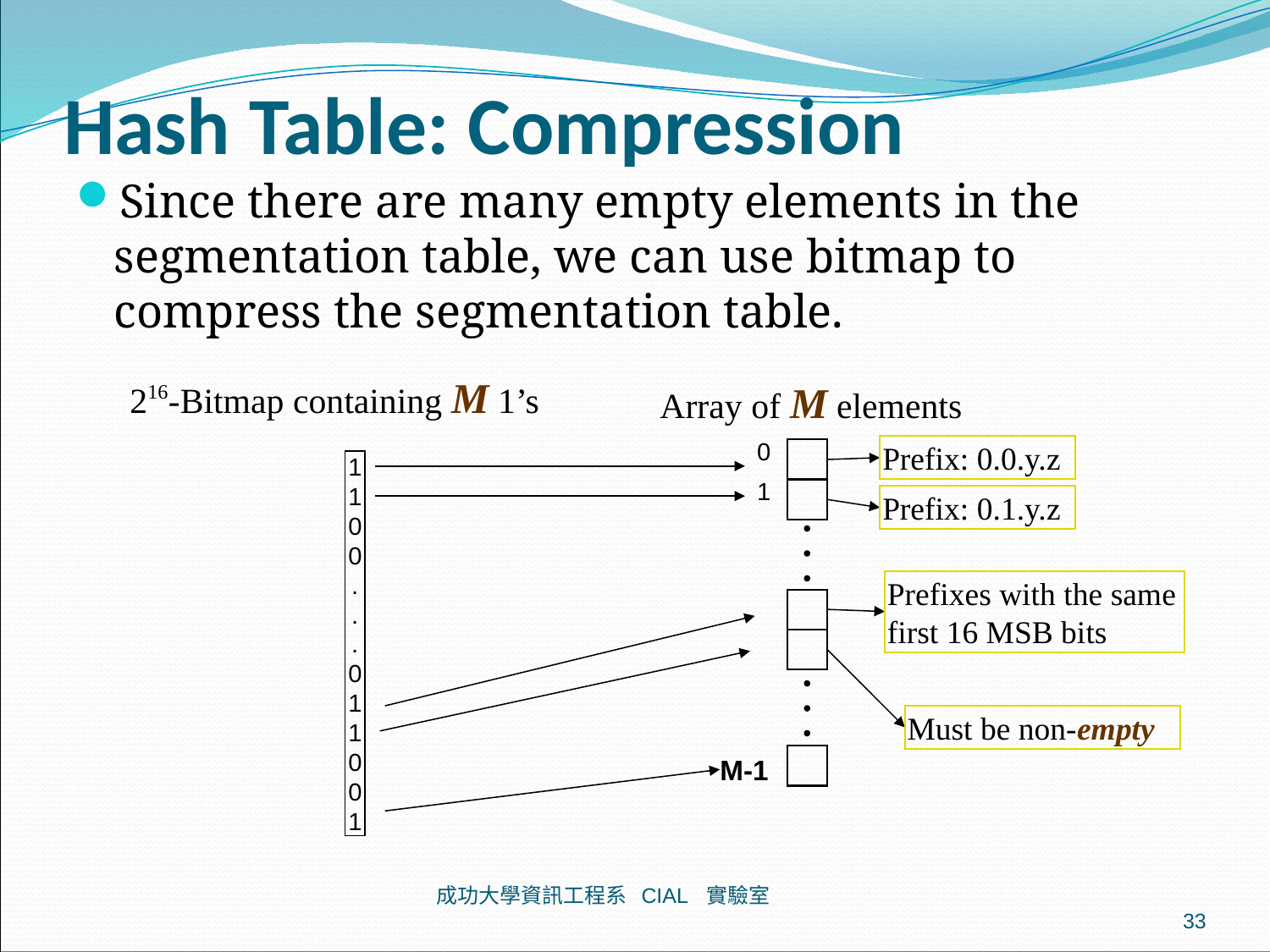

# Hash Table: Compression
Since there are many empty elements in the segmentation table, we can use bitmap to compress the segmentation table.
216-Bitmap containing M 1’s
Array of M elements
0
Prefix: 0.0.y.z

1
1
0
0
.
.
.
0
1
1
0
0
1
1

Prefix: 0.1.y.z

Prefixes with the same first 16 MSB bits

Must be non-empty

M-1
成功大學資訊工程系  CIAL 實驗室

33